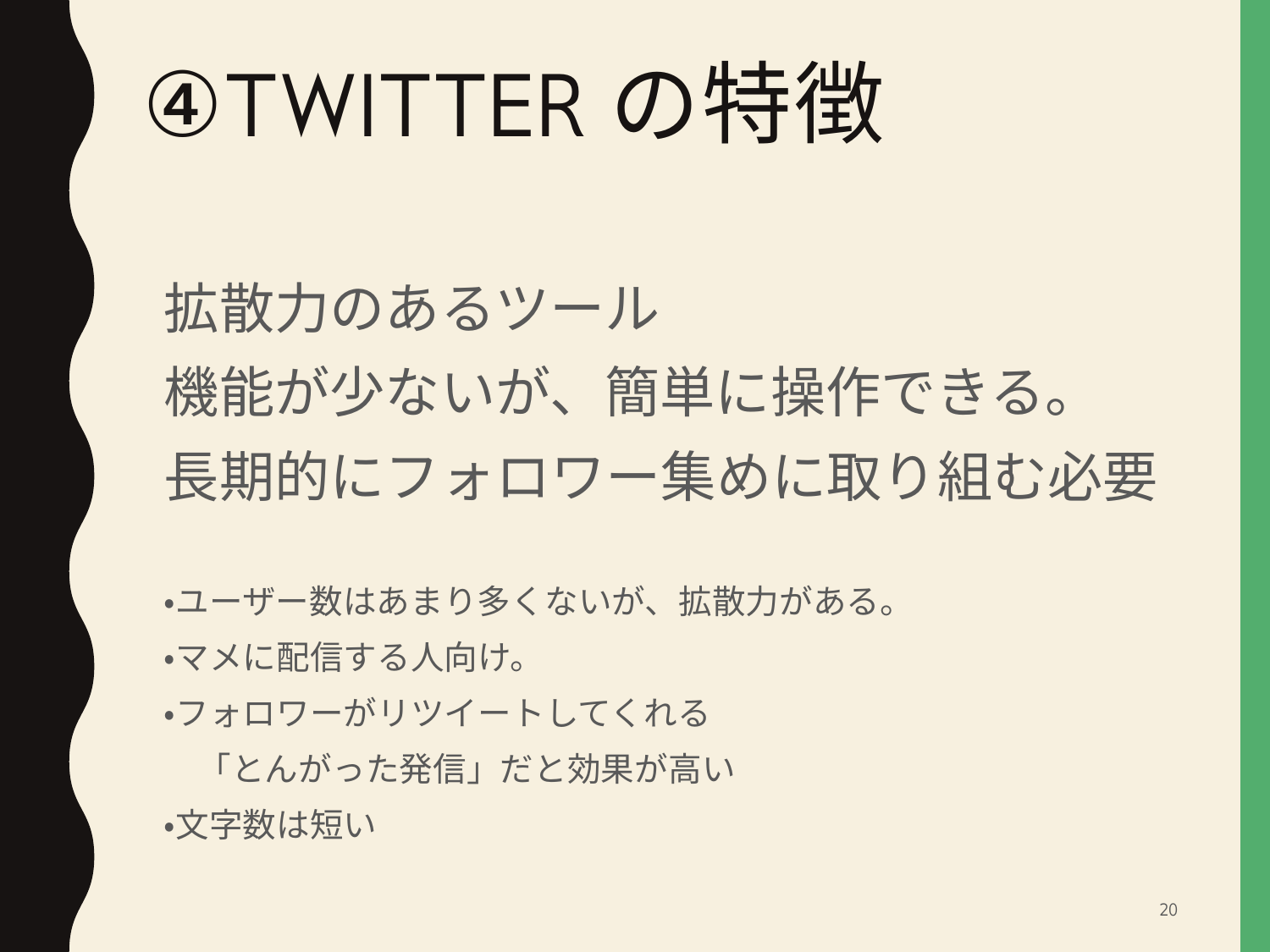

# ④Twitterの特徴
拡散力のあるツール
機能が少ないが、簡単に操作できる。
長期的にフォロワー集めに取り組む必要

・ユーザー数はあまり多くないが、拡散力がある。
・マメに配信する人向け。
・フォロワーがリツイートしてくれる
　「とんがった発信」だと効果が高い
・文字数は短い
20